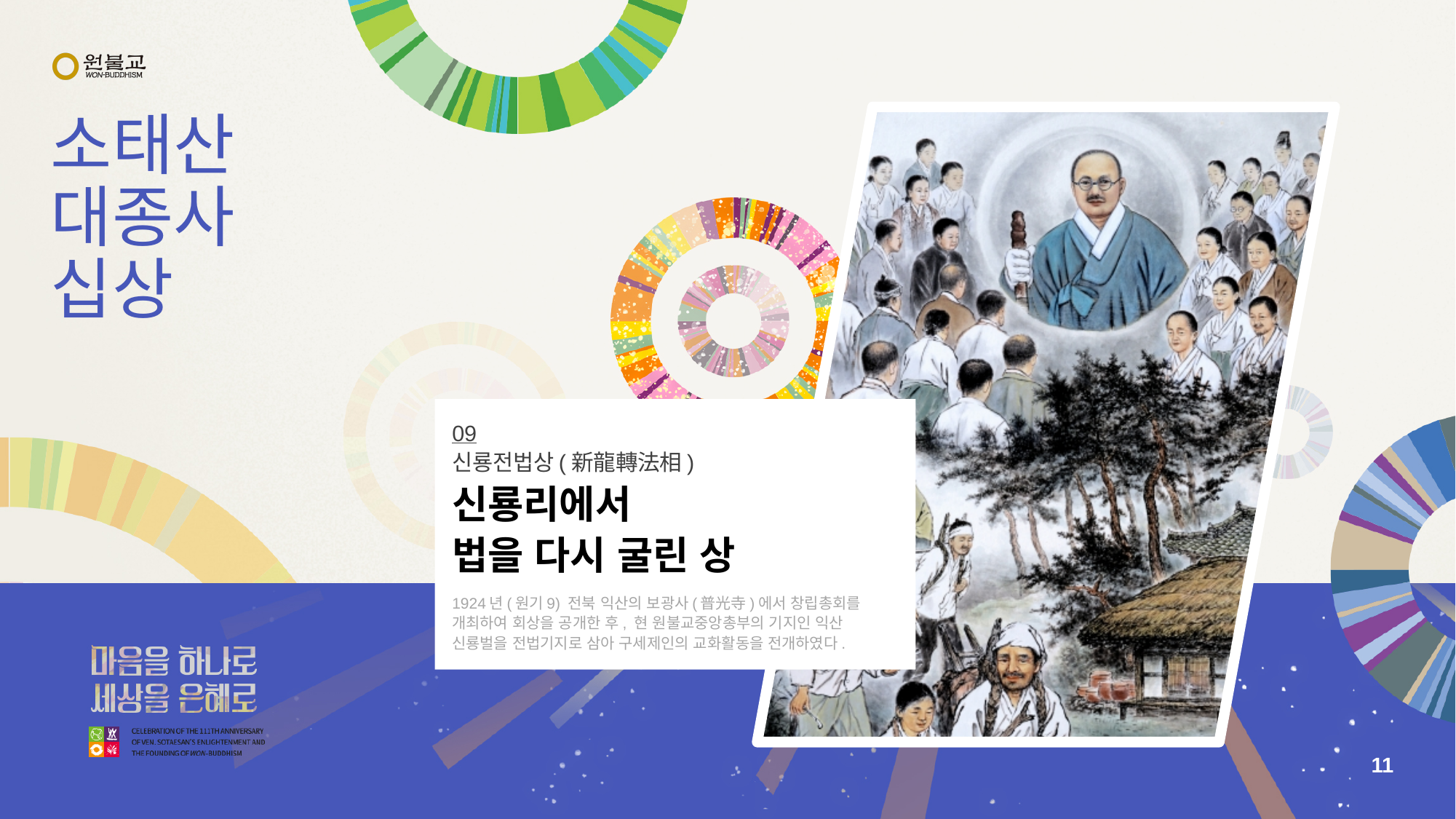

# 소태산 대종사 십상

09
신룡전법상(新龍轉法相)
신룡리에서
법을 다시 굴린 상
1924년(원기9) 전북 익산의 보광사(普光寺)에서 창립총회를 개최하여 회상을 공개한 후, 현 원불교중앙총부의 기지인 익산 신룡벌을 전법기지로 삼아 구세제인의 교화활동을 전개하였다.
11